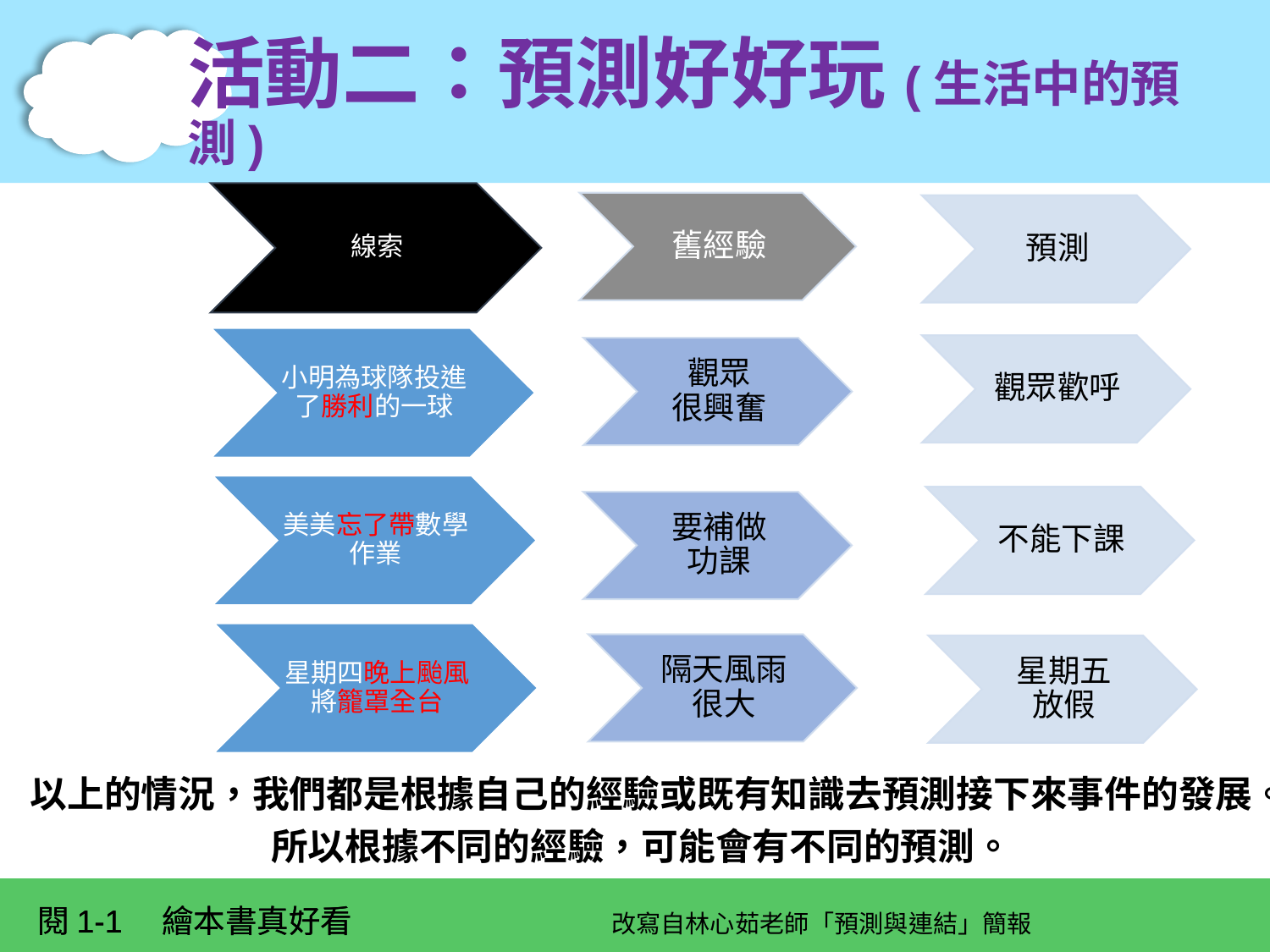

# 活動二：預測好好玩(生活中的預測)
線索
舊經驗
預測
小明為球隊投進了勝利的一球
觀眾
很興奮
觀眾歡呼
美美忘了帶數學作業
要補做
功課
不能下課
星期四晚上颱風將籠罩全台
隔天風雨
很大
星期五
放假
以上的情況，我們都是根據自己的經驗或既有知識去預測接下來事件的發展。
所以根據不同的經驗，可能會有不同的預測。